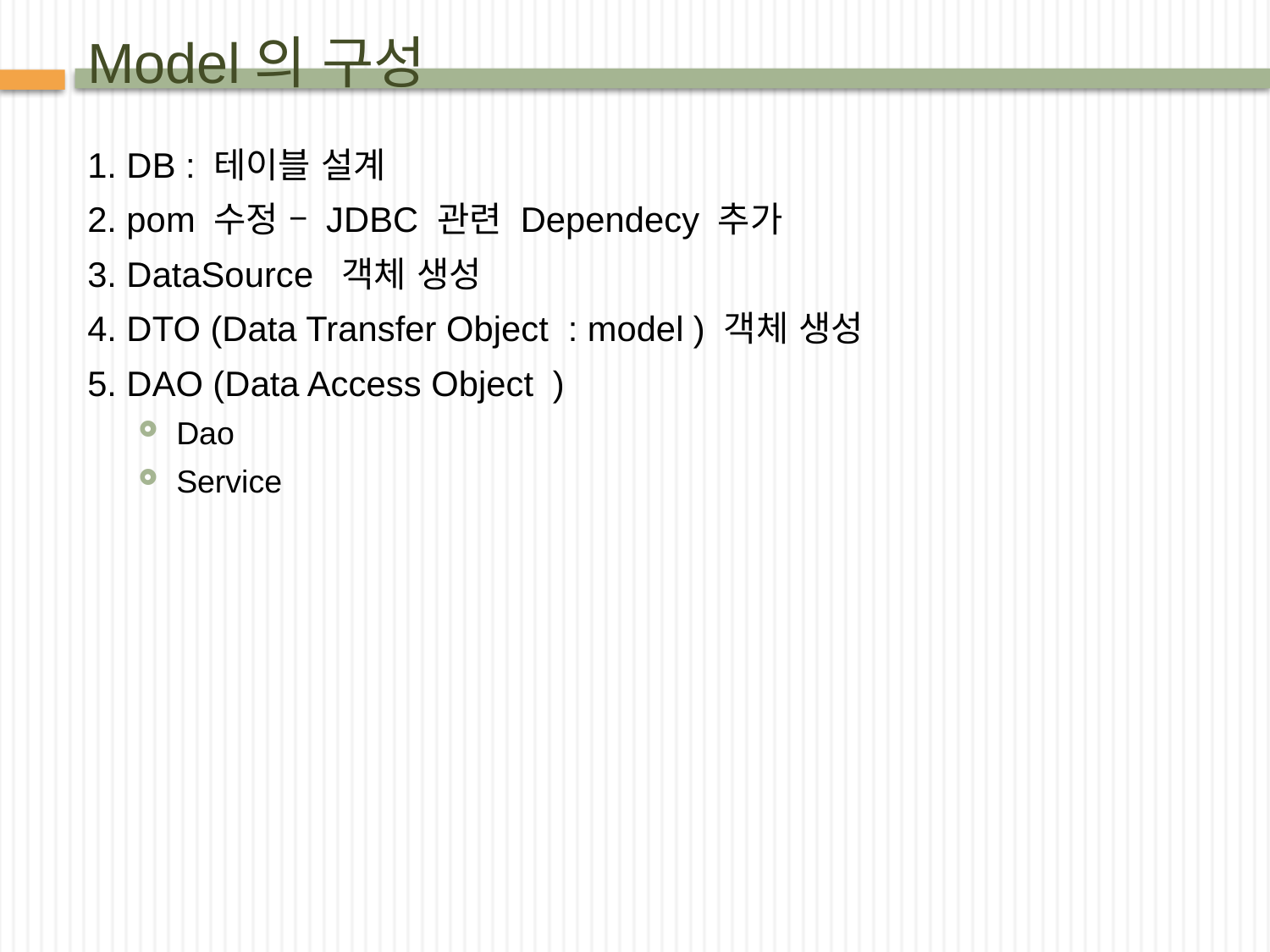

# Model의 구성
1. DB : 테이블 설계
2. pom 수정 – JDBC 관련 Dependecy 추가
3. DataSource  객체 생성
4. DTO (Data Transfer Object  : model ) 객체 생성
5. DAO (Data Access Object  )
Dao
Service